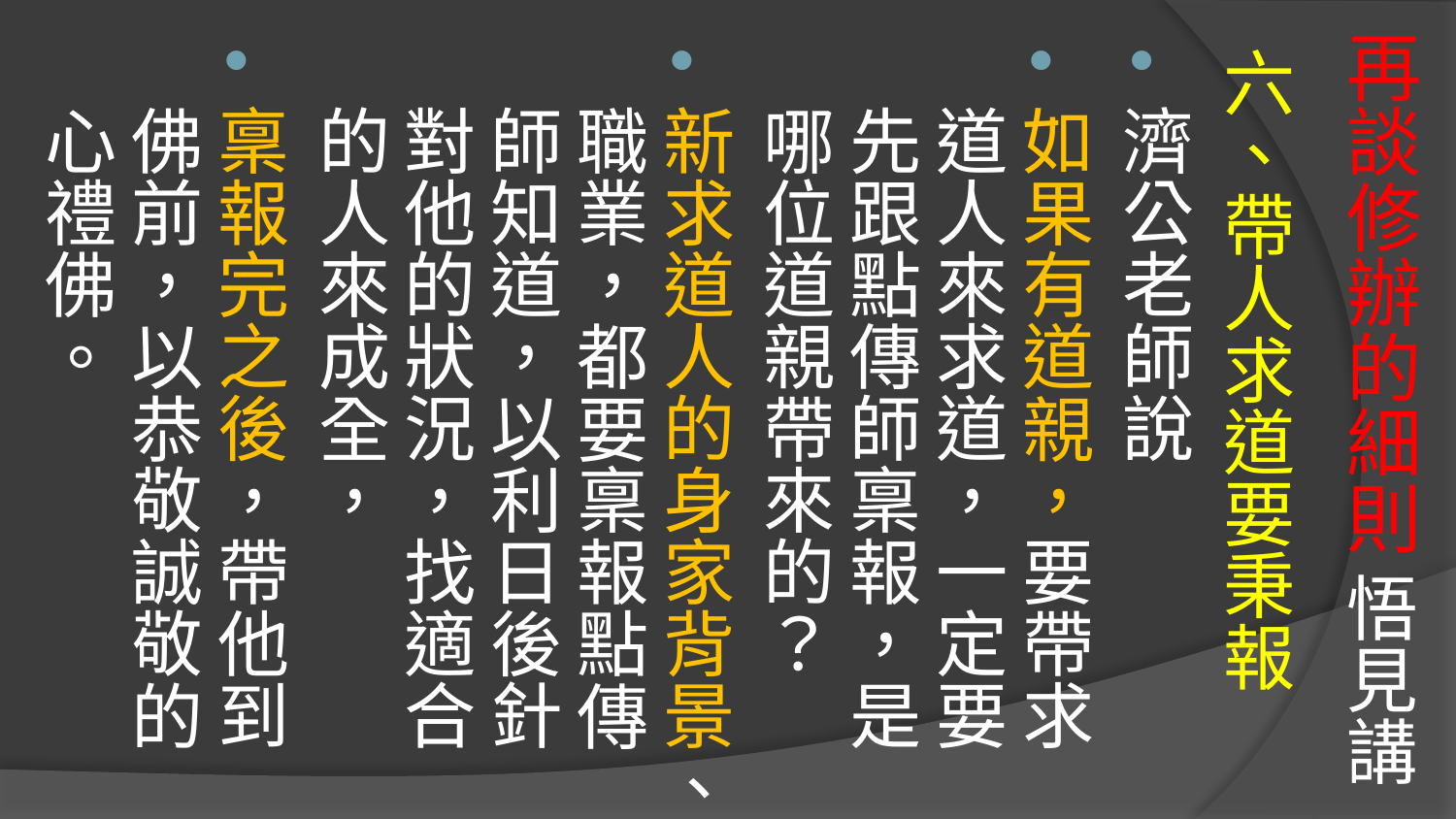

# 再談修辦的細則 悟見講
六、帶人求道要秉報
濟公老師說
如果有道親，要帶求道人來求道，一定要先跟點傳師稟報，是哪位道親帶來的？
新求道人的身家背景、職業，都要稟報點傳師知道，以利日後針對他的狀況，找適合的人來成全，
稟報完之後，帶他到佛前，以恭敬誠敬的心禮佛。